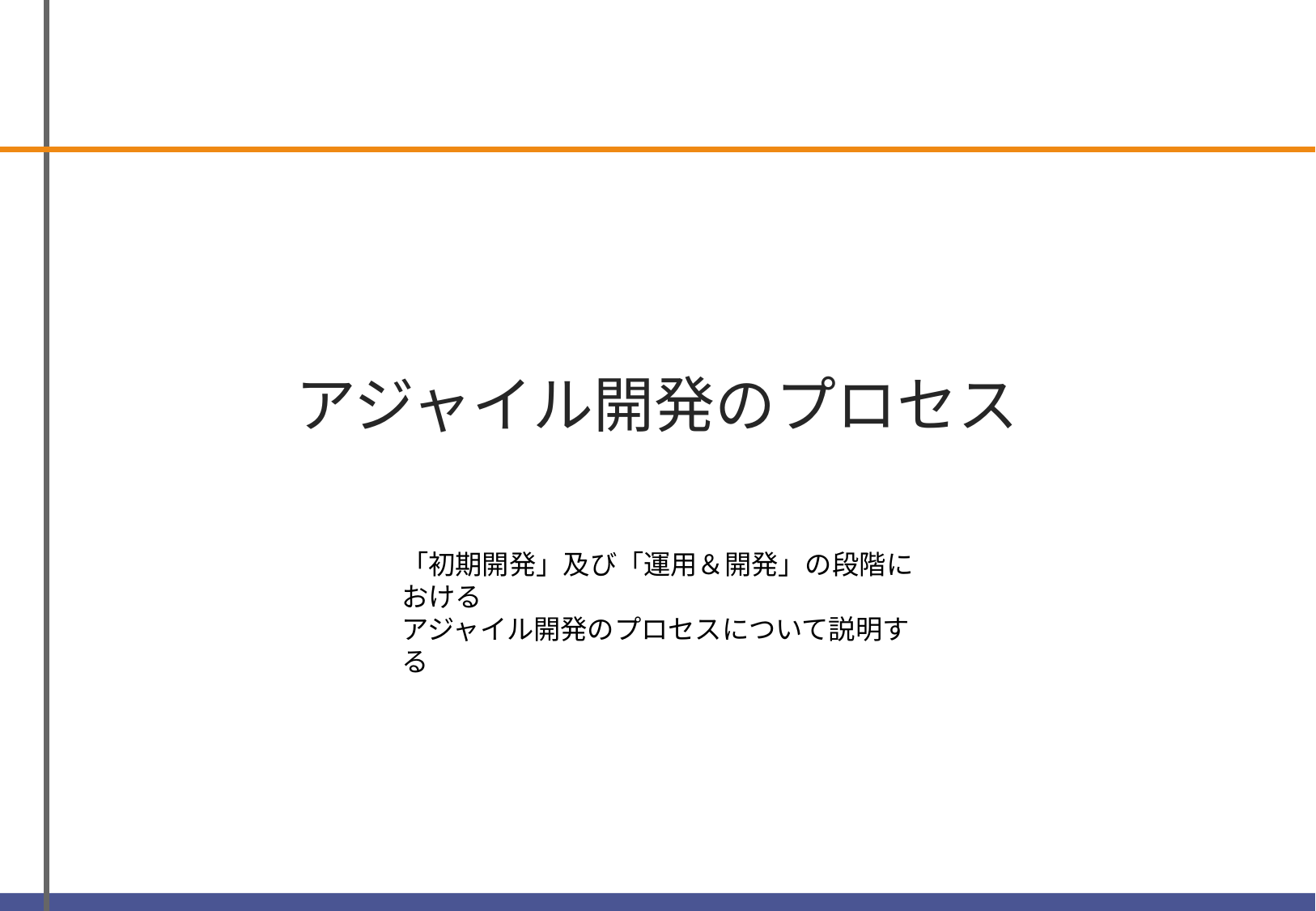

# アジャイル開発のプロセス
「初期開発」及び「運用＆開発」の段階における
アジャイル開発のプロセスについて説明する